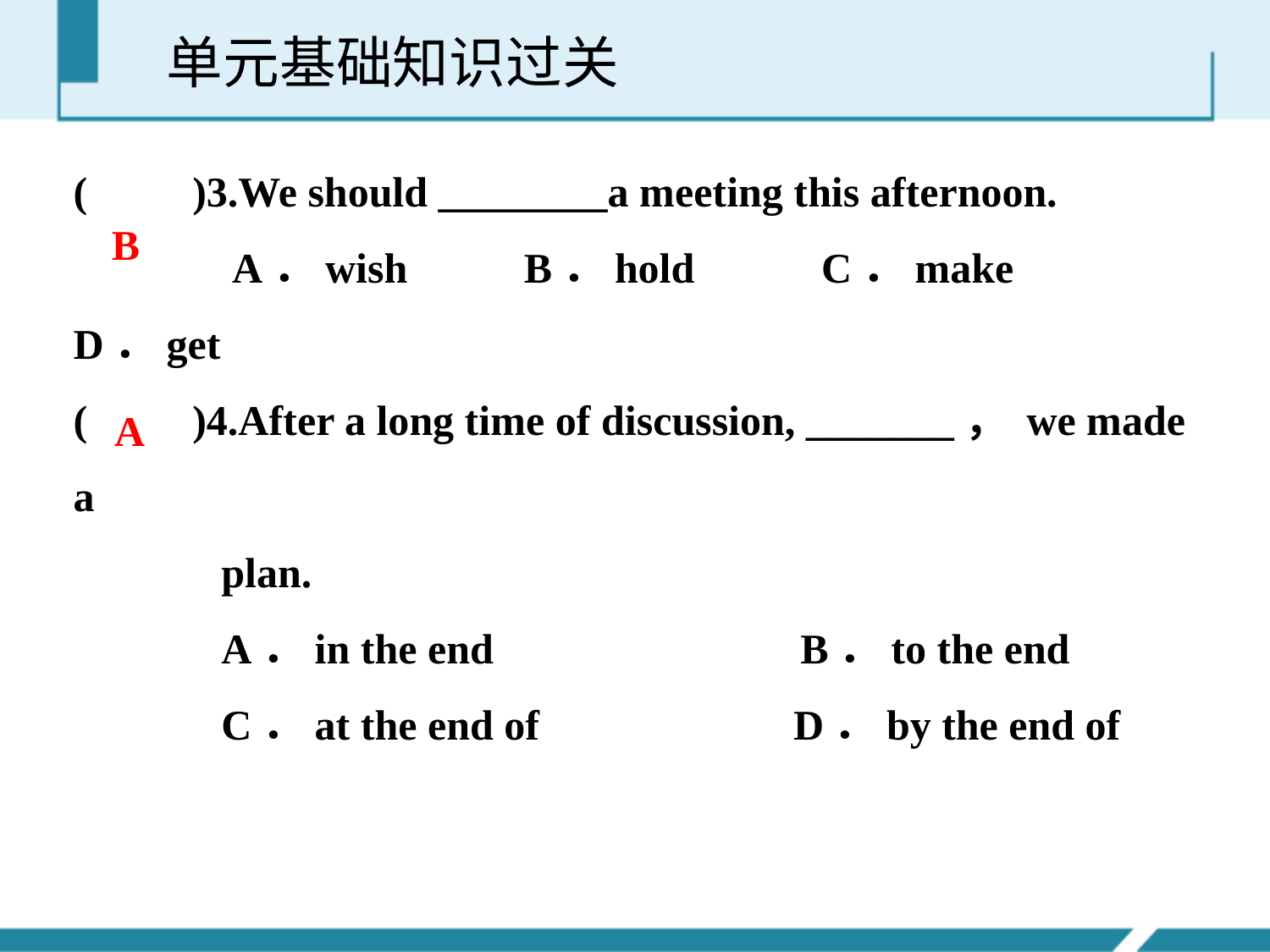

单元基础知识过关
(　　)3.We should ________a meeting this afternoon.
               A．wish           B．hold            C．make          D．get
(　　)4.After a long time of discussion, _______， we made a
              plan.
              A．in the end                             B．to the end
              C．at the end of                        D．by the end of
B
A